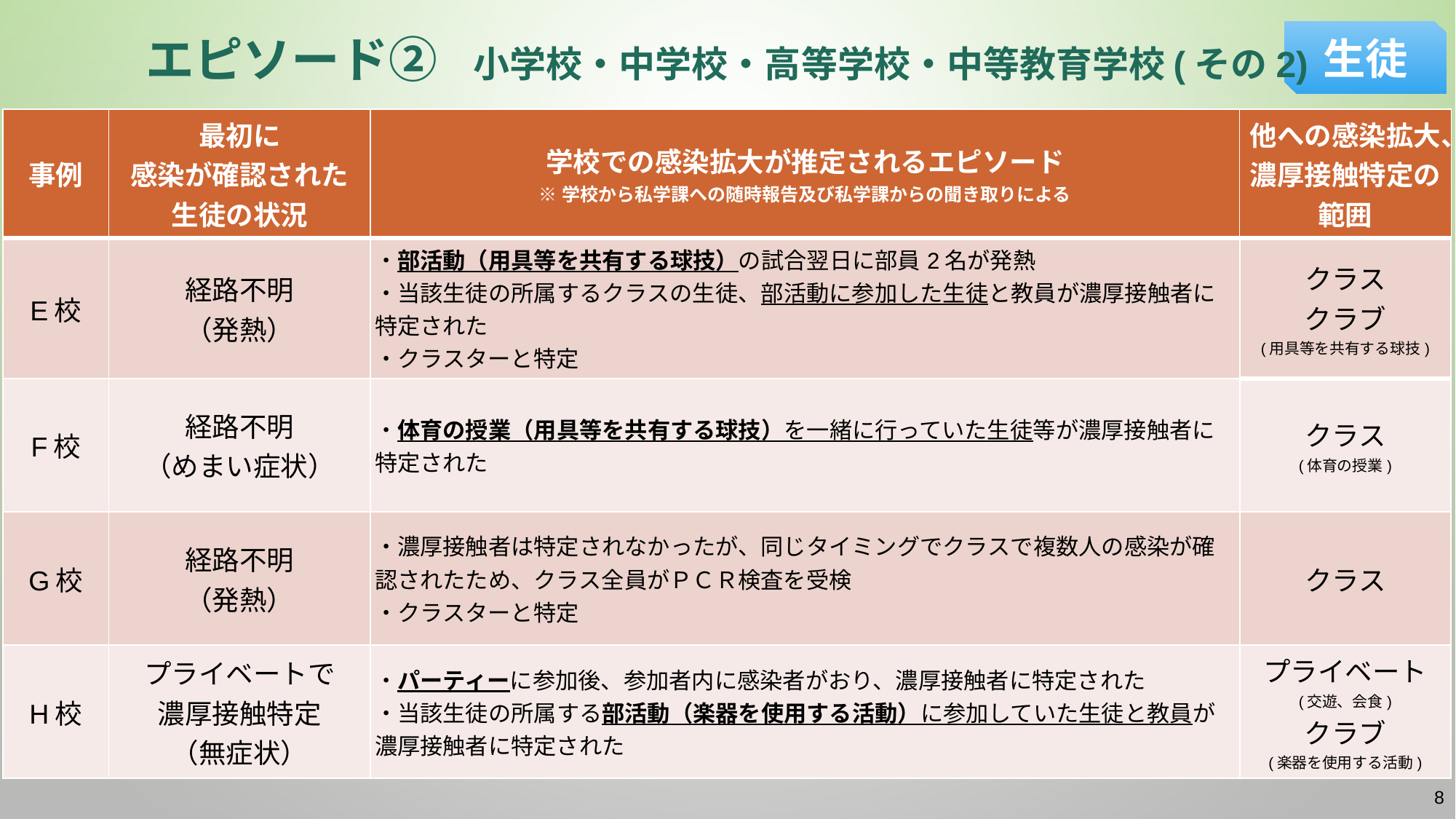

エピソード②　小学校・中学校・高等学校・中等教育学校(その2)
生徒
| 事例 | 最初に 感染が確認された 生徒の状況 | 学校での感染拡大が推定されるエピソード ※学校から私学課への随時報告及び私学課からの聞き取りによる | 他への感染拡大、濃厚接触特定の範囲 |
| --- | --- | --- | --- |
| E校 | 経路不明 （発熱） | ・部活動（用具等を共有する球技）の試合翌日に部員2名が発熱 ・当該生徒の所属するクラスの生徒、部活動に参加した生徒と教員が濃厚接触者に特定された ・クラスターと特定 | クラス クラブ (用具等を共有する球技) |
| F校 | 経路不明 （めまい症状） | ・体育の授業（用具等を共有する球技）を一緒に行っていた生徒等が濃厚接触者に特定された | クラス (体育の授業) |
| G校 | 経路不明 （発熱） | ・濃厚接触者は特定されなかったが、同じタイミングでクラスで複数人の感染が確認されたため、クラス全員がＰＣＲ検査を受検 ・クラスターと特定 | クラス |
| H校 | プライベートで 濃厚接触特定 （無症状） | ・パーティーに参加後、参加者内に感染者がおり、濃厚接触者に特定された ・当該生徒の所属する部活動（楽器を使用する活動）に参加していた生徒と教員が濃厚接触者に特定された | プライベート (交遊、会食) クラブ (楽器を使用する活動) |
8